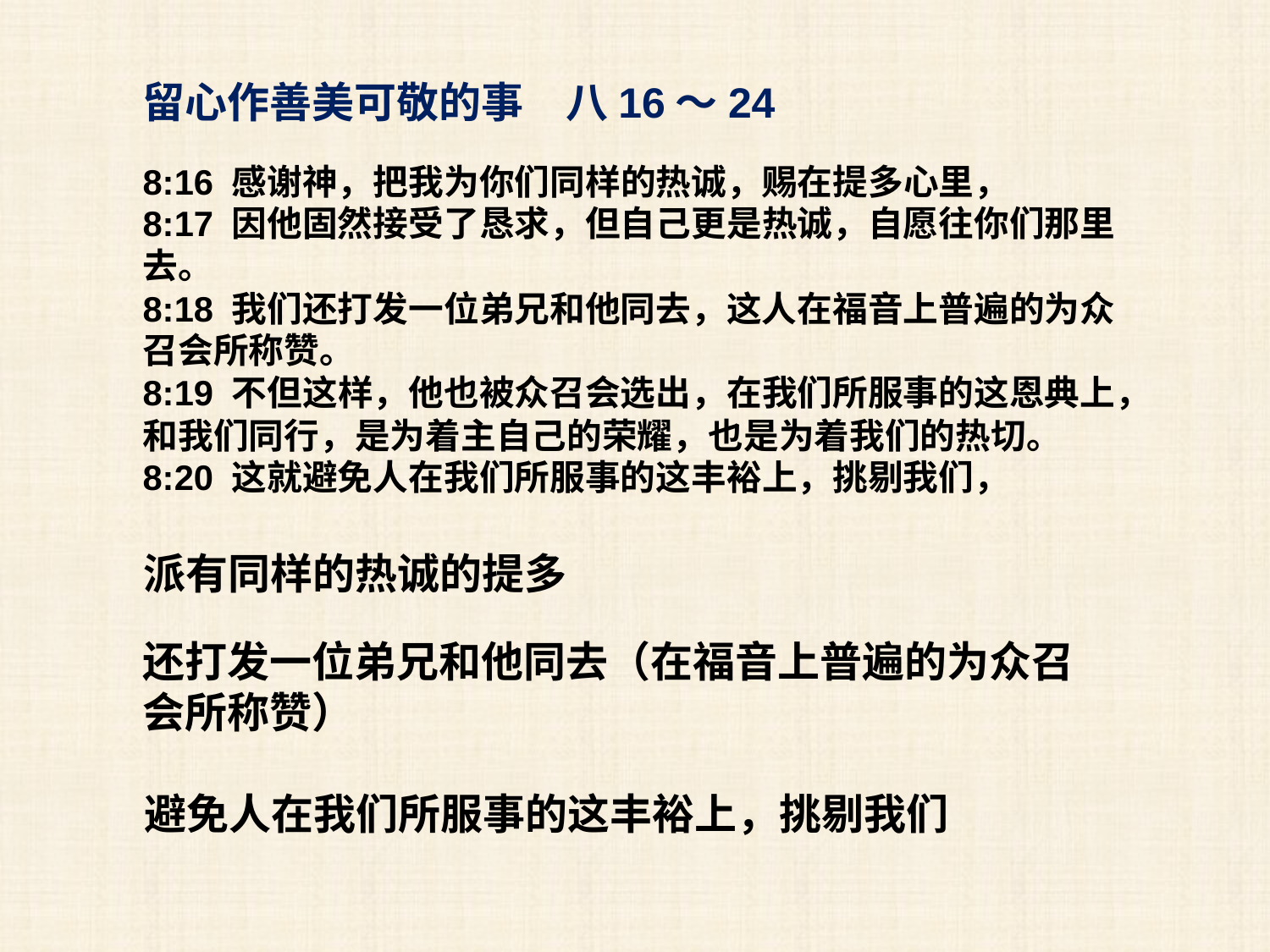

留心作善美可敬的事　八16～24
8:16 感谢神，把我为你们同样的热诚，赐在提多心里，
8:17 因他固然接受了恳求，但自己更是热诚，自愿往你们那里去。
8:18 我们还打发一位弟兄和他同去，这人在福音上普遍的为众召会所称赞。
8:19 不但这样，他也被众召会选出，在我们所服事的这恩典上，和我们同行，是为着主自己的荣耀，也是为着我们的热切。
8:20 这就避免人在我们所服事的这丰裕上，挑剔我们，
派有同样的热诚的提多
还打发一位弟兄和他同去（在福音上普遍的为众召会所称赞）
避免人在我们所服事的这丰裕上，挑剔我们